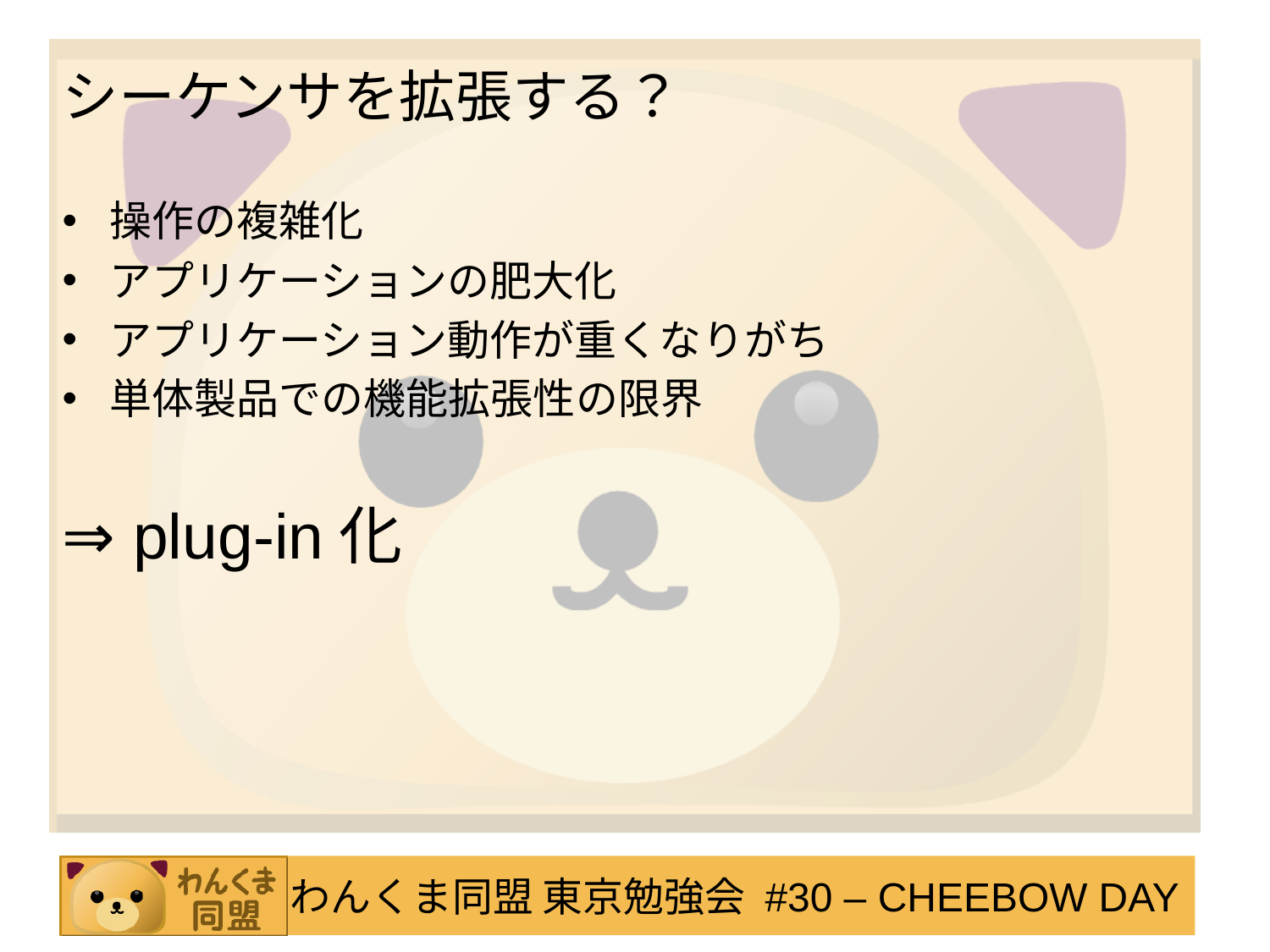

シーケンサを拡張する？
操作の複雑化
アプリケーションの肥大化
アプリケーション動作が重くなりがち
単体製品での機能拡張性の限界

⇒ plug-in化